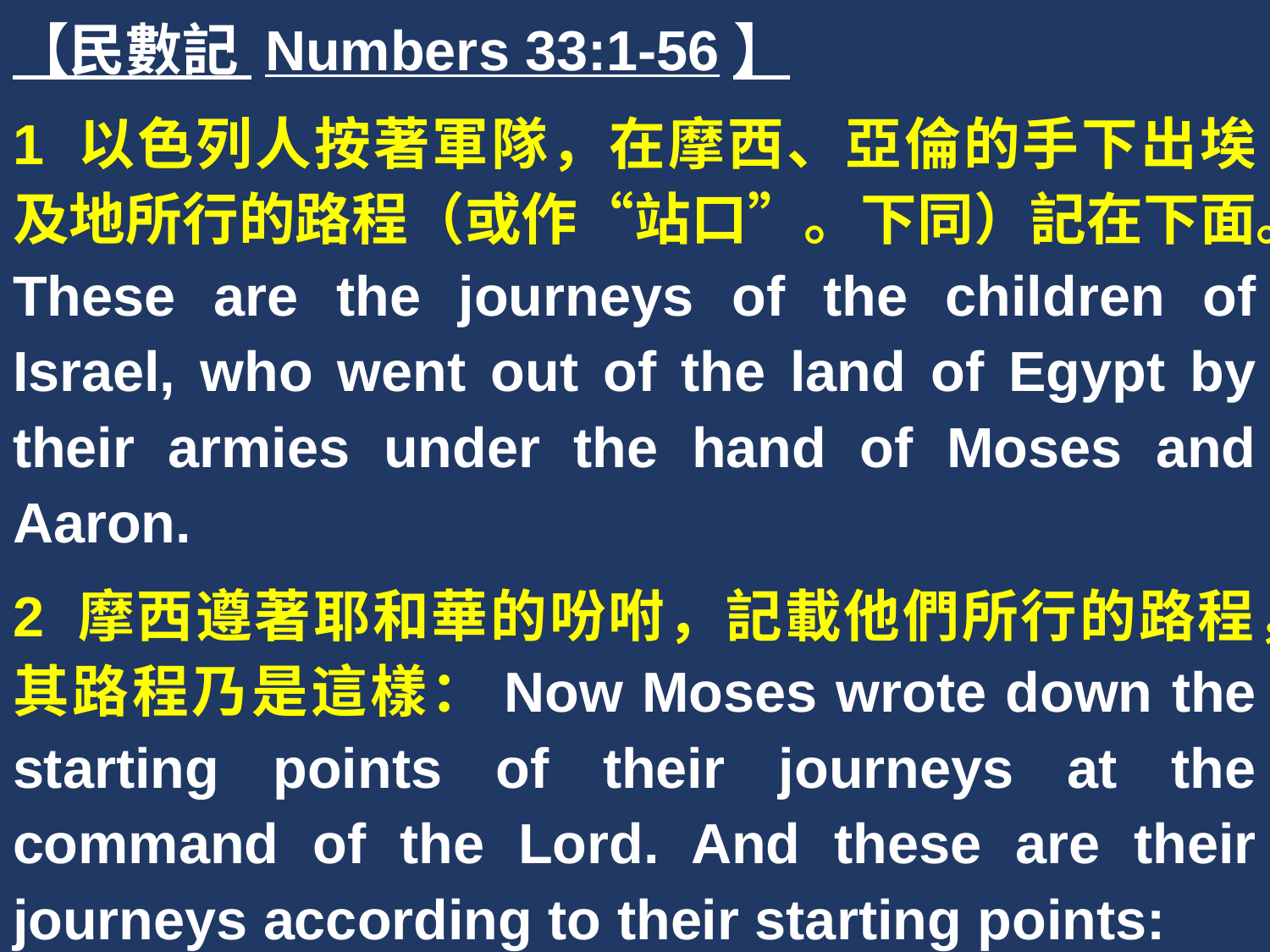

【民數記 Numbers 33:1-56】
1 以色列人按著軍隊，在摩西、亞倫的手下出埃及地所行的路程（或作“站口”。下同）記在下面。These are the journeys of the children of Israel, who went out of the land of Egypt by their armies under the hand of Moses and Aaron.
2 摩西遵著耶和華的吩咐，記載他們所行的路程，其路程乃是這樣：Now Moses wrote down the starting points of their journeys at the command of the Lord. And these are their journeys according to their starting points: